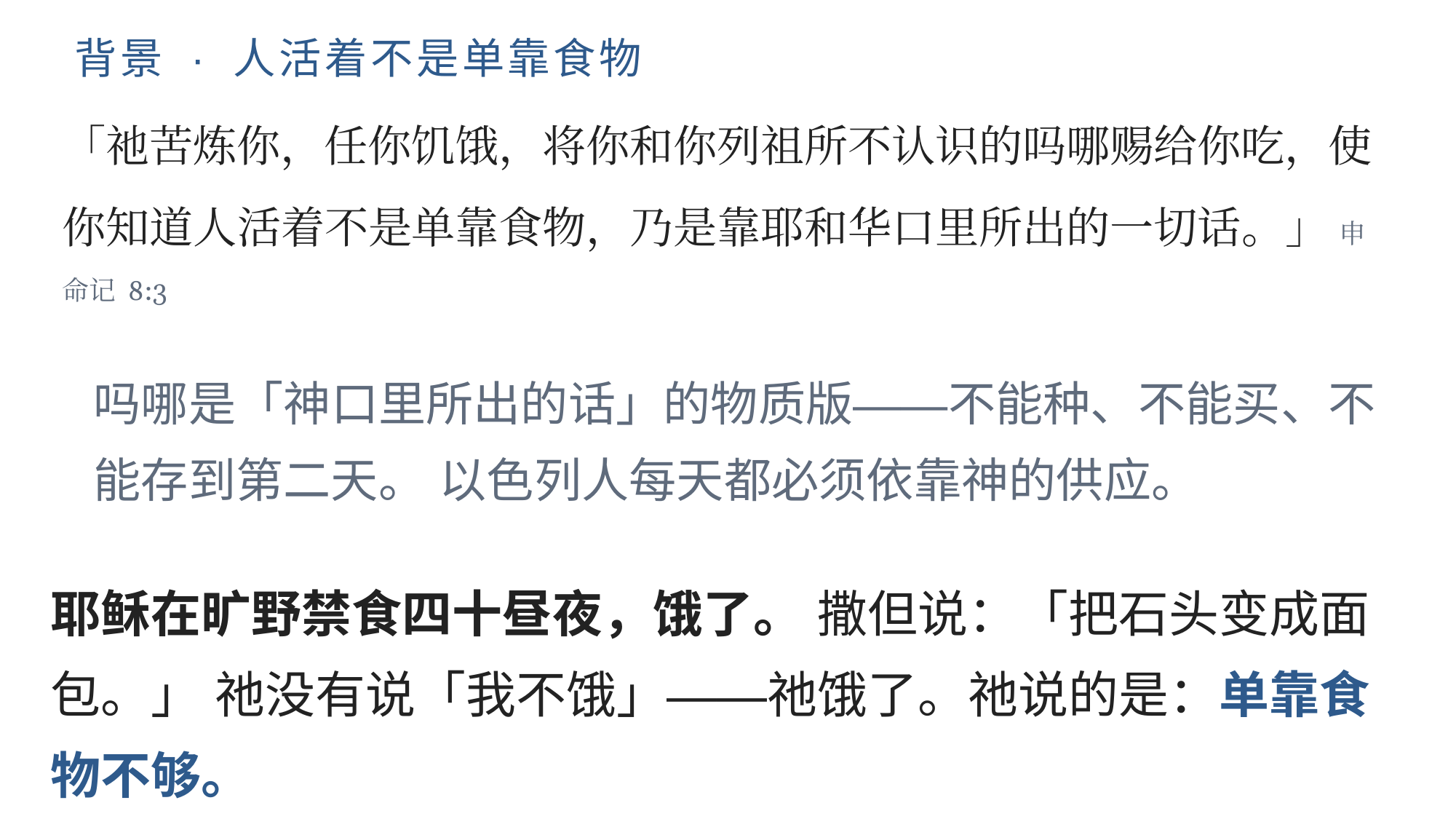

背景 · 人活着不是单靠食物
「祂苦炼你，任你饥饿，将你和你列祖所不认识的吗哪赐给你吃，使你知道人活着不是单靠食物，乃是靠耶和华口里所出的一切话。」 申命记 8:3
吗哪是「神口里所出的话」的物质版——不能种、不能买、不能存到第二天。 以色列人每天都必须依靠神的供应。
耶稣在旷野禁食四十昼夜，饿了。 撒但说：「把石头变成面包。」 祂没有说「我不饿」——祂饿了。祂说的是：单靠食物不够。